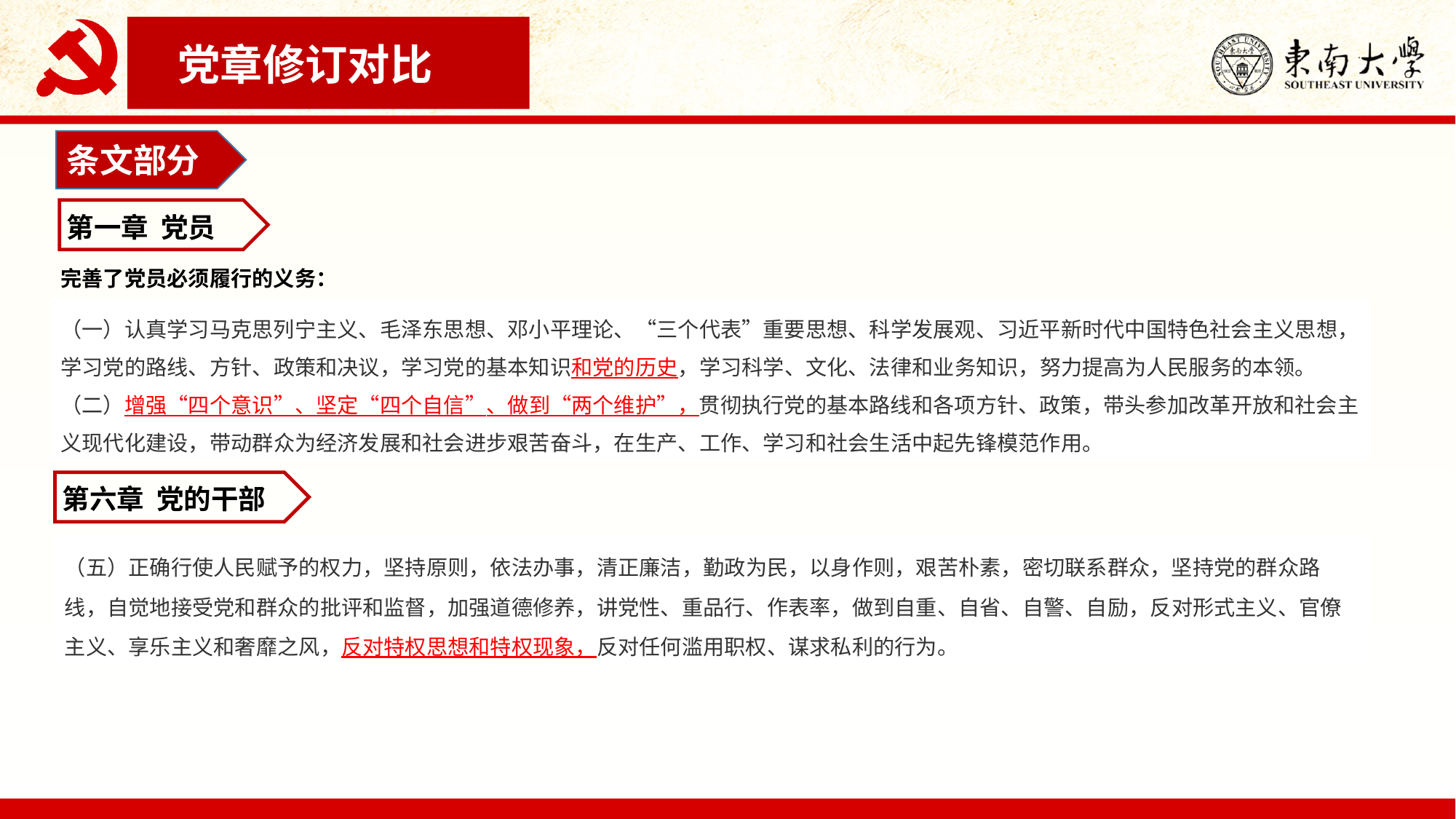

党章修订对比
条文部分

第一章  党员
完善了党员必须履行的义务：

（一）认真学习马克思列宁主义、毛泽东思想、邓小平理论、“三个代表”重要思想、科学发展观、习近平新时代中国特色社会主义思想，学习党的路线、方针、政策和决议，学习党的基本知识和党的历史，学习科学、文化、法律和业务知识，努力提高为人民服务的本领。
（二）增强“四个意识”、坚定“四个自信”、做到“两个维护”，贯彻执行党的基本路线和各项方针、政策，带头参加改革开放和社会主义现代化建设，带动群众为经济发展和社会进步艰苦奋斗，在生产、工作、学习和社会生活中起先锋模范作用。

第六章  党的干部
（五）正确行使人民赋予的权力，坚持原则，依法办事，清正廉洁，勤政为民，以身作则，艰苦朴素，密切联系群众，坚持党的群众路线，自觉地接受党和群众的批评和监督，加强道德修养，讲党性、重品行、作表率，做到自重、自省、自警、自励，反对形式主义、官僚主义、享乐主义和奢靡之风，反对特权思想和特权现象，反对任何滥用职权、谋求私利的行为。